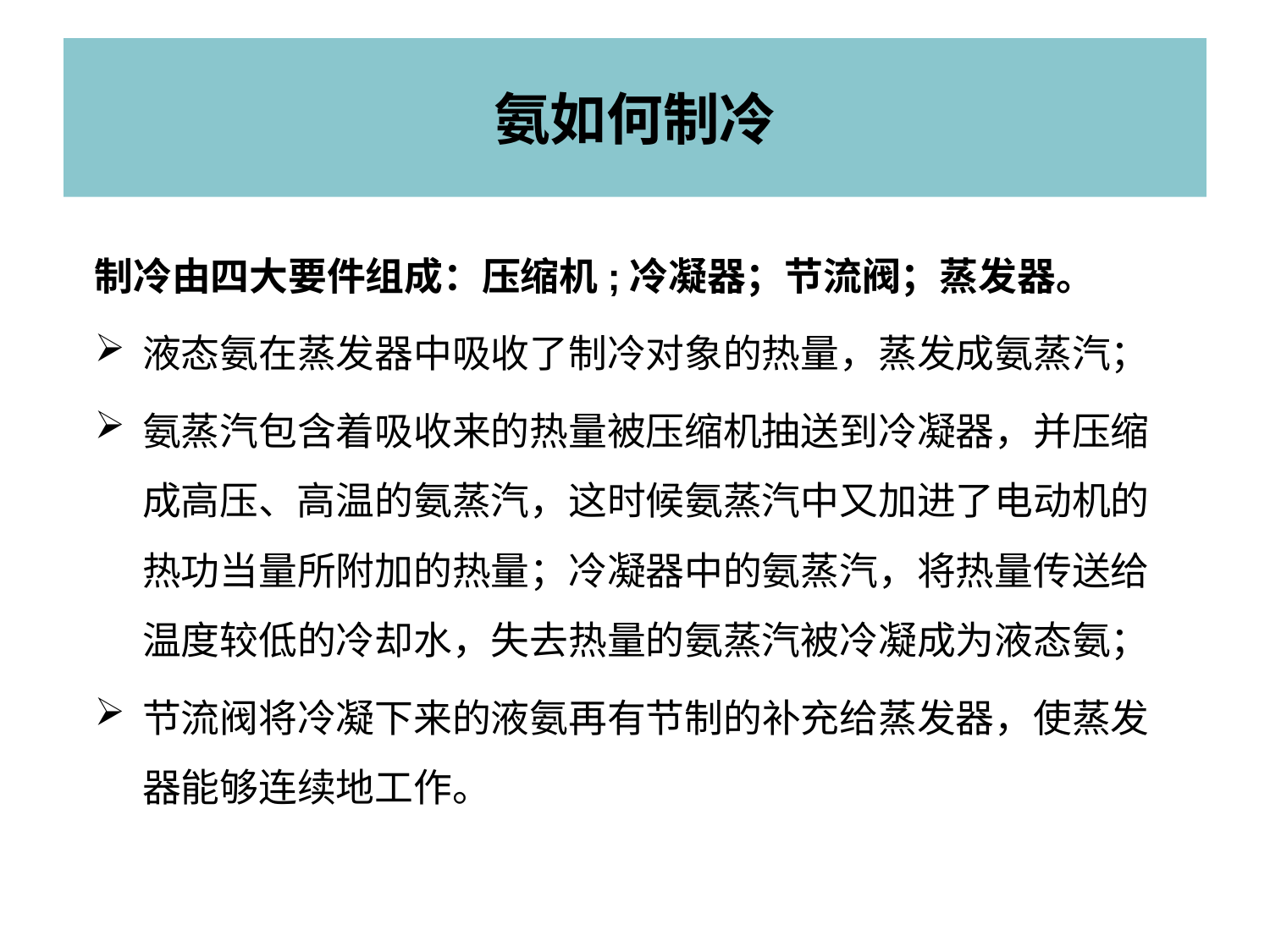

# 氨如何制冷
制冷由四大要件组成：压缩机;冷凝器；节流阀；蒸发器。
液态氨在蒸发器中吸收了制冷对象的热量，蒸发成氨蒸汽；
氨蒸汽包含着吸收来的热量被压缩机抽送到冷凝器，并压缩成高压、高温的氨蒸汽，这时候氨蒸汽中又加进了电动机的热功当量所附加的热量；冷凝器中的氨蒸汽，将热量传送给温度较低的冷却水，失去热量的氨蒸汽被冷凝成为液态氨；
节流阀将冷凝下来的液氨再有节制的补充给蒸发器，使蒸发器能够连续地工作。
15